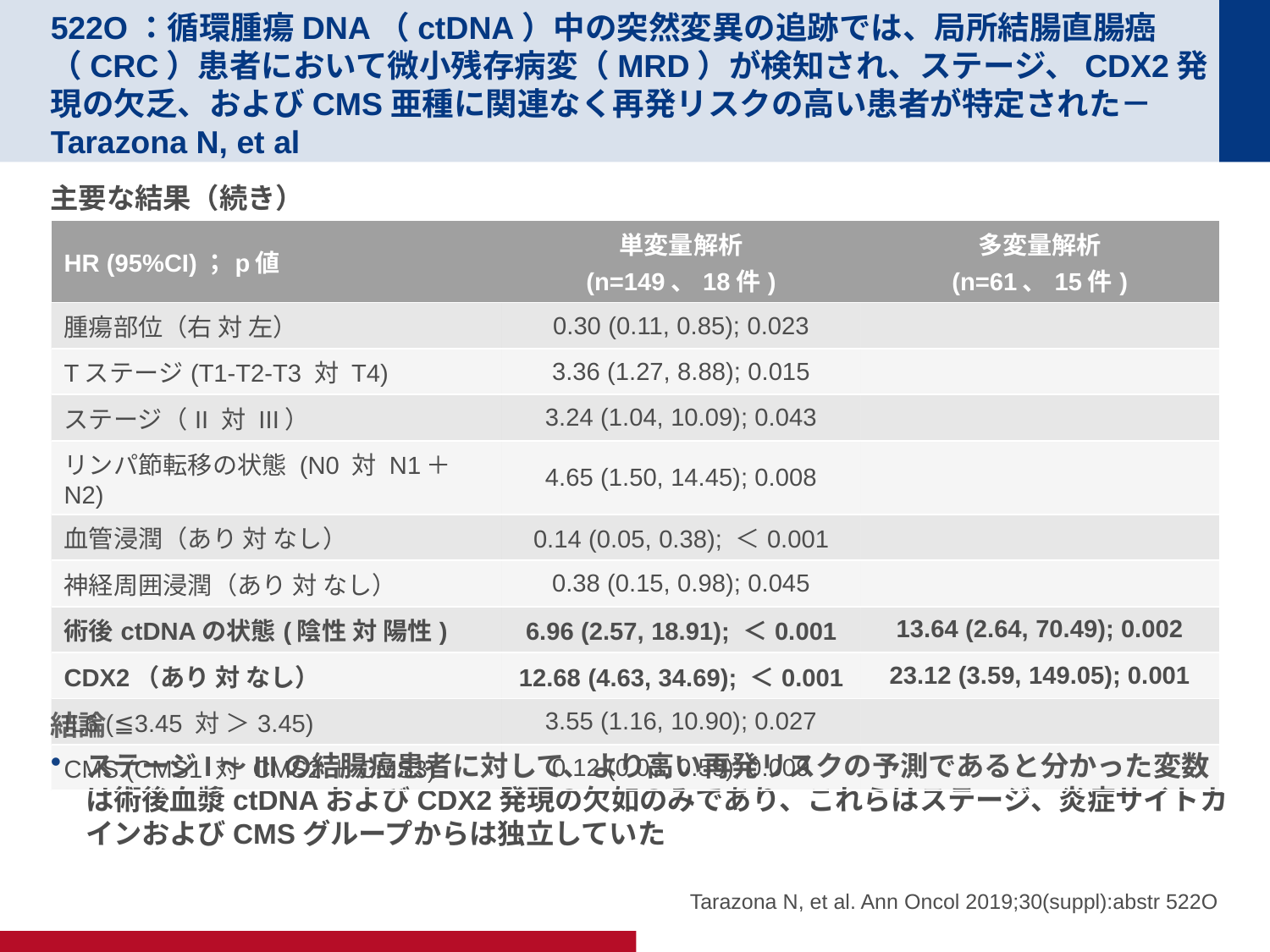

# 522O：循環腫瘍DNA（ctDNA）中の突然変異の追跡では、局所結腸直腸癌（CRC）患者において微小残存病変（MRD）が検知され、ステージ、CDX2発現の欠乏、およびCMS亜種に関連なく再発リスクの高い患者が特定された－Tarazona N, et al
主要な結果（続き）
結論
ステージI～IIIの結腸癌患者に対して、より高い再発リスクの予測であると分かった変数は術後血漿ctDNAおよびCDX2発現の欠如のみであり、これらはステージ、炎症サイトカインおよびCMSグループからは独立していた
| HR (95%CI)；p値 | 単変量解析 (n=149、18件) | 多変量解析 (n=61、15件) |
| --- | --- | --- |
| 腫瘍部位（右 対 左） | 0.30 (0.11, 0.85); 0.023 |  |
| Tステージ(T1-T2-T3 対 T4) | 3.36 (1.27, 8.88); 0.015 |  |
| ステージ（II 対 III） | 3.24 (1.04, 10.09); 0.043 |  |
| リンパ節転移の状態 (N0 対 N1＋N2) | 4.65 (1.50, 14.45); 0.008 |  |
| 血管浸潤（あり 対 なし） | 0.14 (0.05, 0.38); ＜0.001 |  |
| 神経周囲浸潤（あり 対 なし） | 0.38 (0.15, 0.98); 0.045 |  |
| 術後ctDNAの状態(陰性 対 陽性) | 6.96 (2.57, 18.91); ＜0.001 | 13.64 (2.64, 70.49); 0.002 |
| CDX2（あり 対 なし） | 12.68 (4.63, 34.69); ＜0.001 | 23.12 (3.59, 149.05); 0.001 |
| IL6 (≦3.45 対 ＞3.45) | 3.55 (1.16, 10.90); 0.027 |  |
| CMS (CMS1 対 CMS2＋CMS3) | 0.12 (0.03, 0.59); 0.009 |  |
Tarazona N, et al. Ann Oncol 2019;30(suppl):abstr 522O